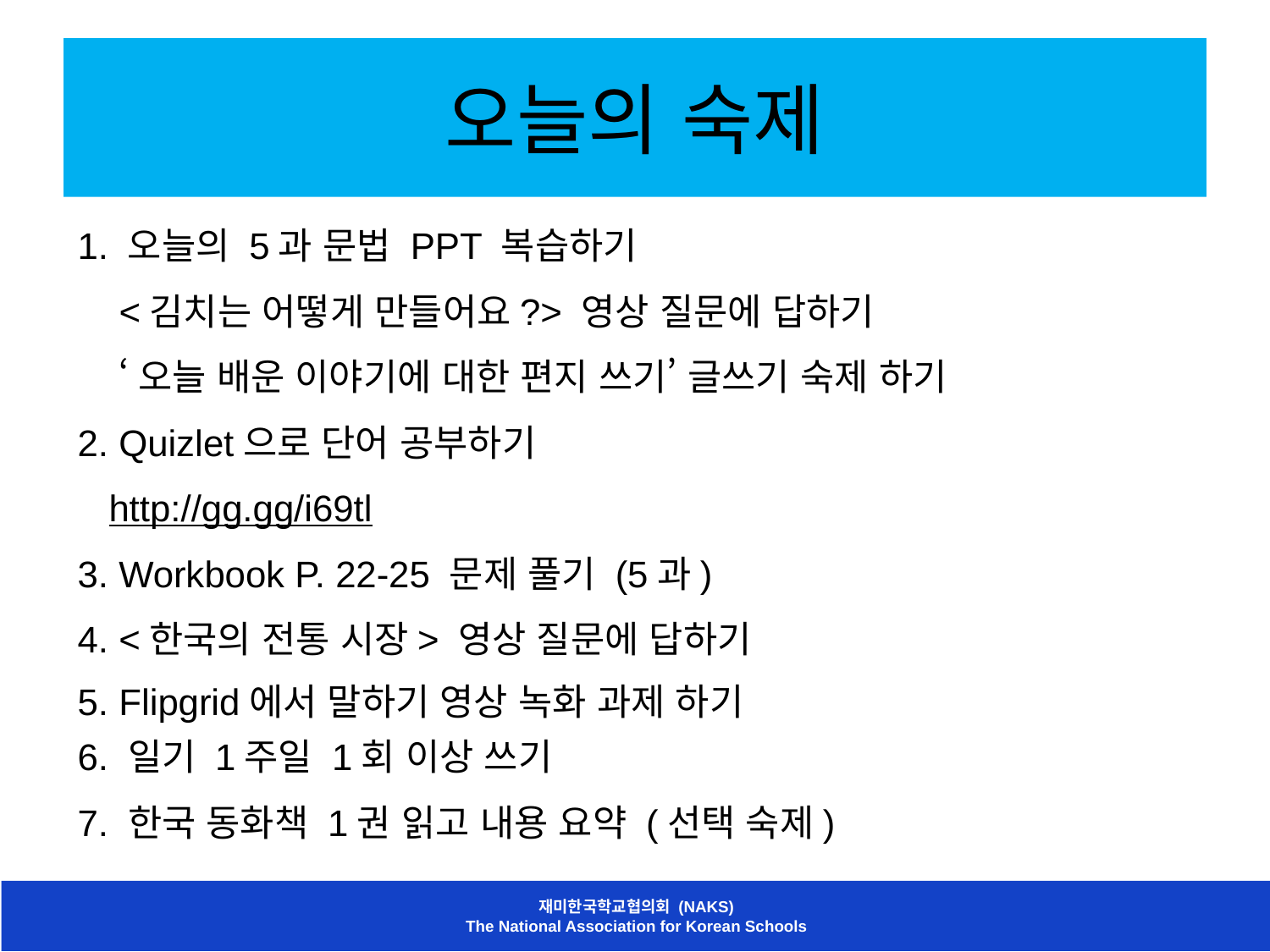

# 오늘의 숙제
1. 오늘의 5과 문법 PPT 복습하기
    <김치는 어떻게 만들어요?> 영상 질문에 답하기
    ‘오늘 배운 이야기에 대한 편지 쓰기’ 글쓰기 숙제 하기
2. Quizlet으로 단어 공부하기
   http://gg.gg/i69tl
3. Workbook P. 22-25 문제 풀기 (5과)
4. <한국의 전통 시장> 영상 질문에 답하기
5. Flipgrid에서 말하기 영상 녹화 과제 하기
6. 일기 1주일 1회 이상 쓰기
7. 한국 동화책 1권 읽고 내용 요약 (선택 숙제)
재미한국학교협의회 (NAKS)
The National Association for Korean Schools